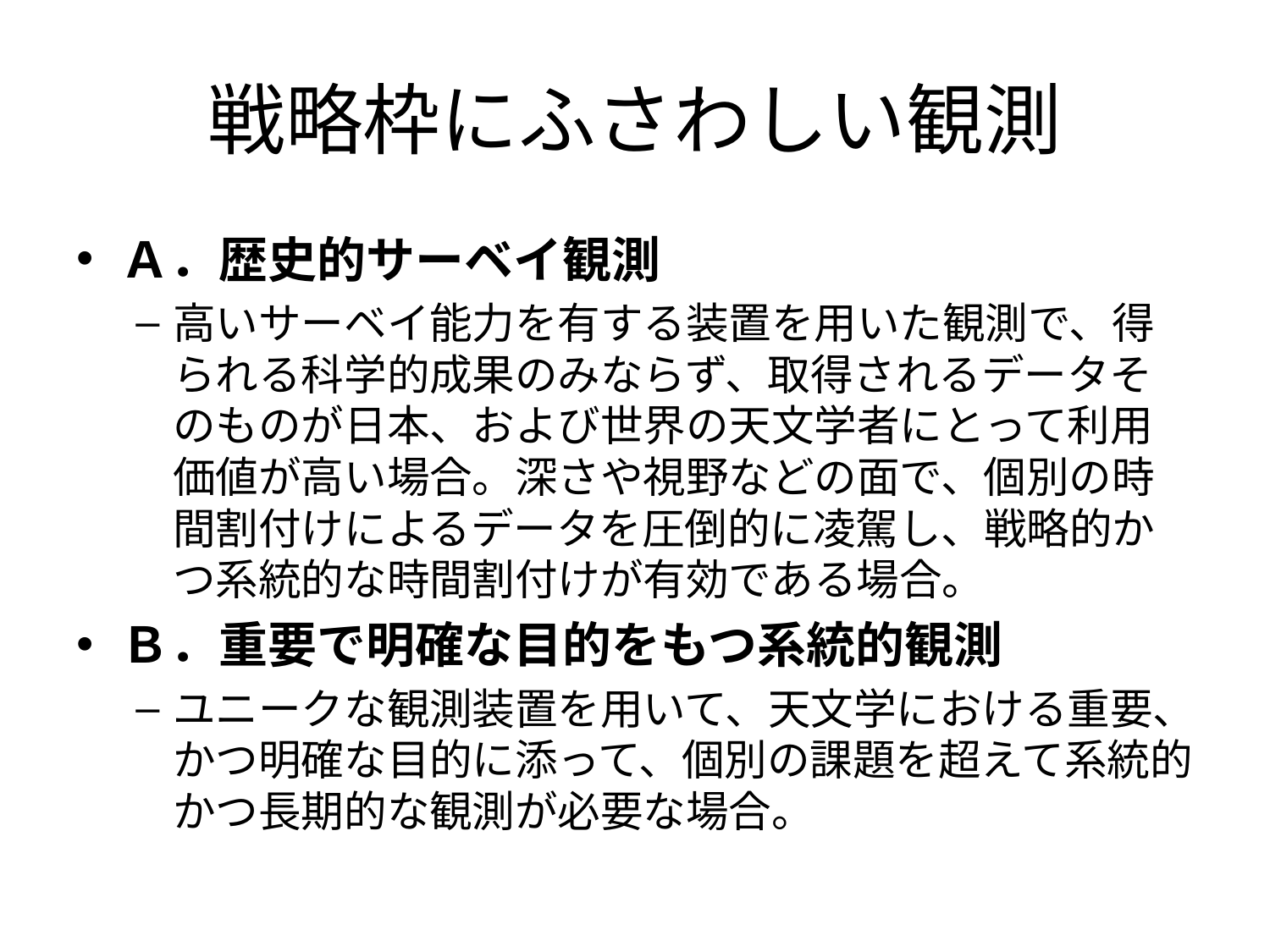

# 戦略枠にふさわしい観測
Ａ．歴史的サーベイ観測
高いサーベイ能力を有する装置を用いた観測で、得られる科学的成果のみならず、取得されるデータそのものが日本、および世界の天文学者にとって利用 価値が高い場合。深さや視野などの面で、個別の時間割付けによるデータを圧倒的に凌駕し、戦略的かつ系統的な時間割付けが有効である場合。
Ｂ．重要で明確な目的をもつ系統的観測
ユニークな観測装置を用いて、天文学における重要、かつ明確な目的に添って、個別の課題を超えて系統的かつ長期的な観測が必要な場合。